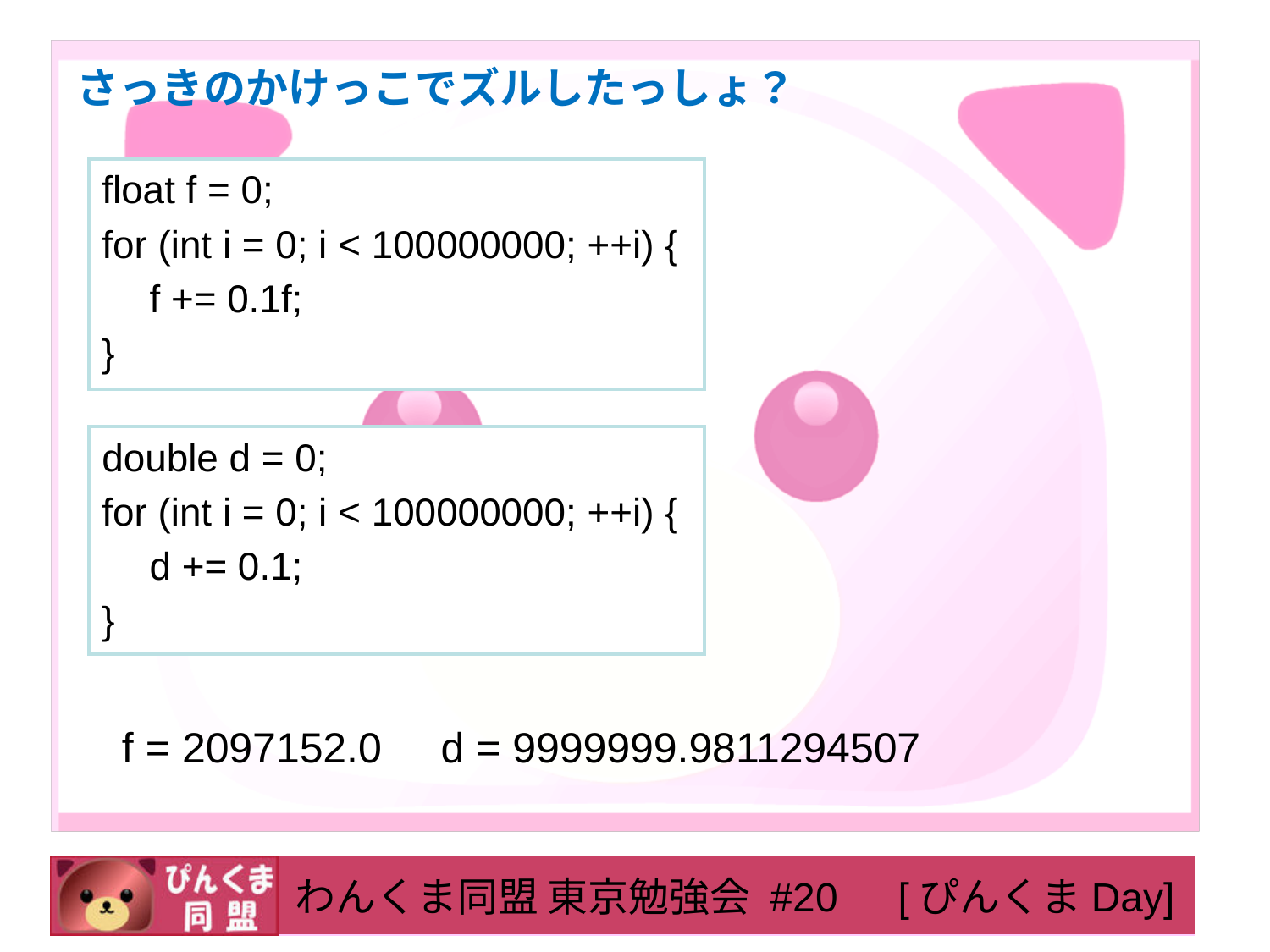

# さっきのかけっこでズルしたっしょ？
float f = 0;
for (int i = 0; i < 100000000; ++i) {
	f += 0.1f;
}
double d = 0;
for (int i = 0; i < 100000000; ++i) {
	d += 0.1;
}
f = 2097152.0     d = 9999999.9811294507